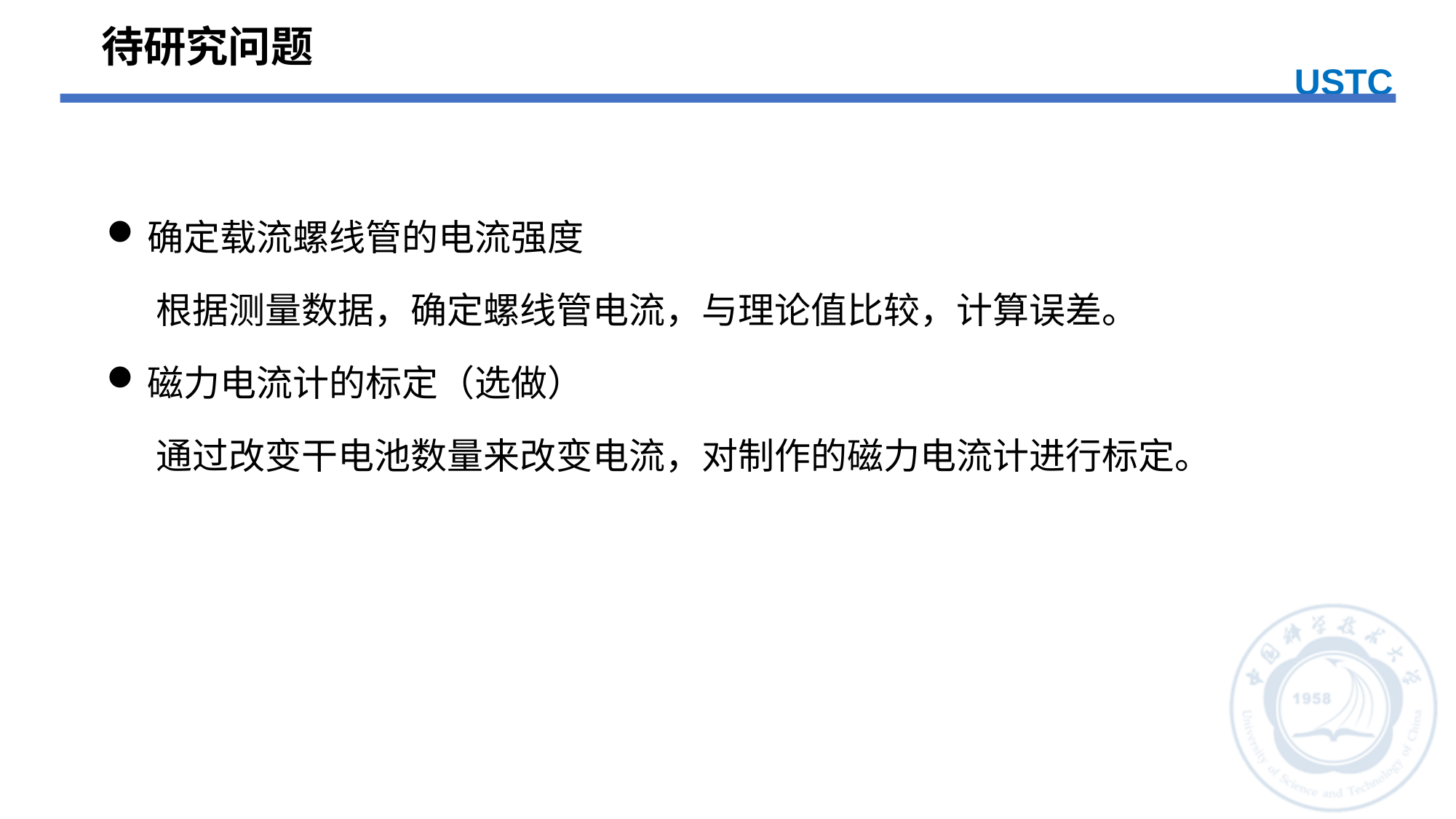

待研究问题
USTC

确定载流螺线管的电流强度
     根据测量数据，确定螺线管电流，与理论值比较，计算误差。
磁力电流计的标定（选做）
     通过改变干电池数量来改变电流，对制作的磁力电流计进行标定。